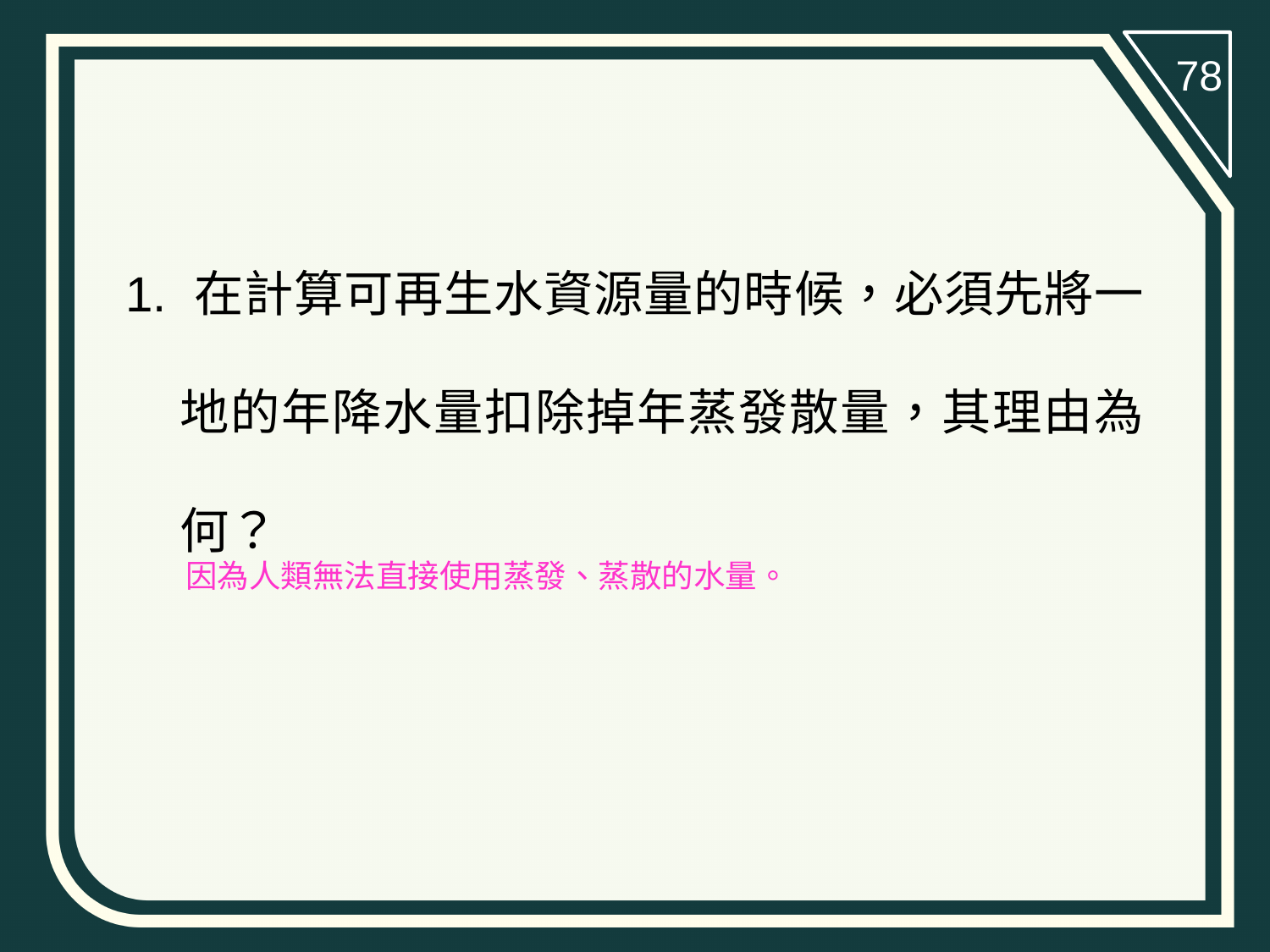

78
1. 在計算可再生水資源量的時候，必須先將一地的年降水量扣除掉年蒸發散量，其理由為何？
因為人類無法直接使用蒸發、蒸散的水量。